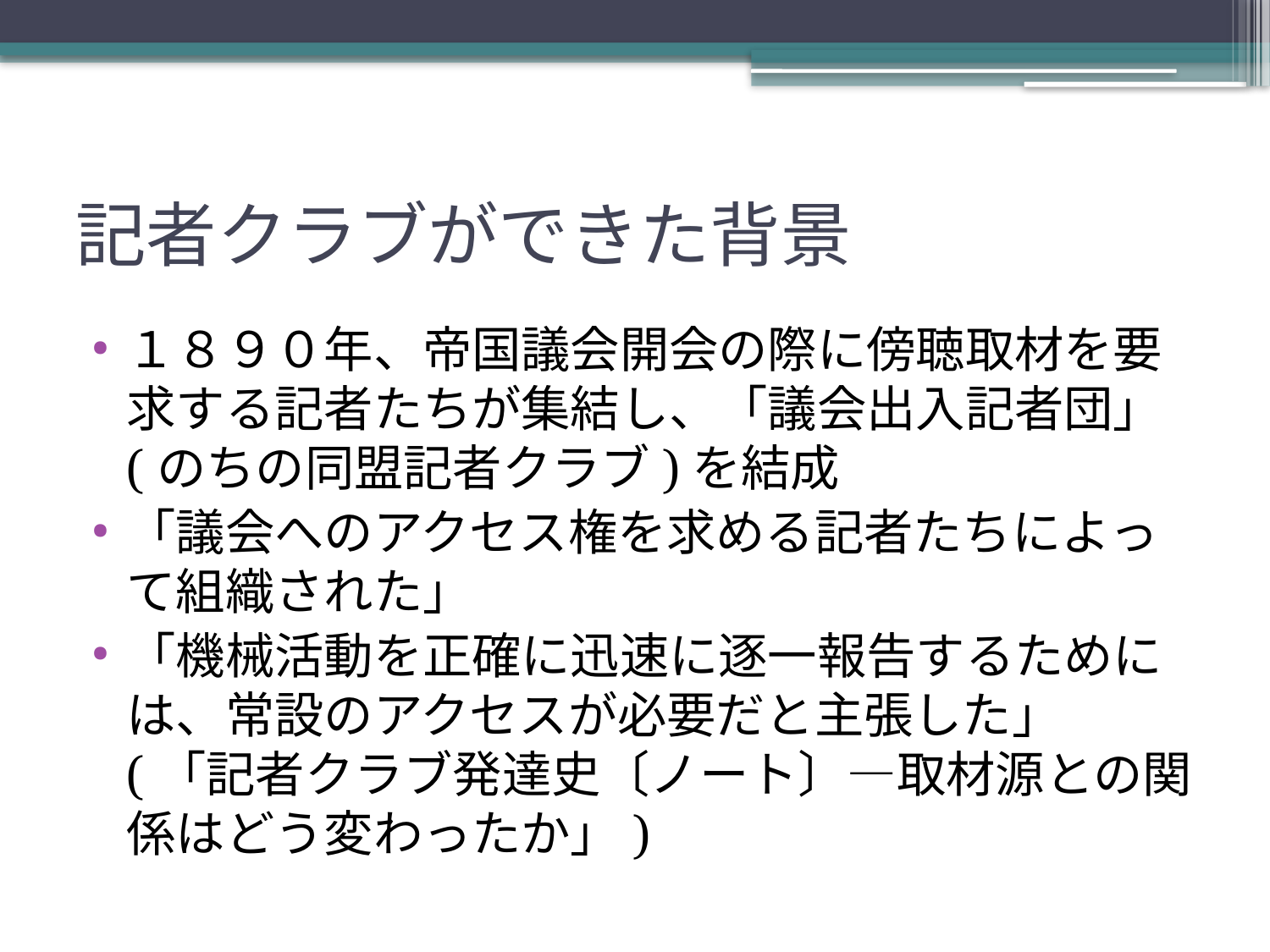

# 記者クラブができた背景
１８９０年、帝国議会開会の際に傍聴取材を要求する記者たちが集結し、「議会出入記者団」(のちの同盟記者クラブ)を結成
「議会へのアクセス権を求める記者たちによって組織された」
「機械活動を正確に迅速に逐一報告するためには、常設のアクセスが必要だと主張した」
(「記者クラブ発達史〔ノート〕―取材源との関係はどう変わったか」)